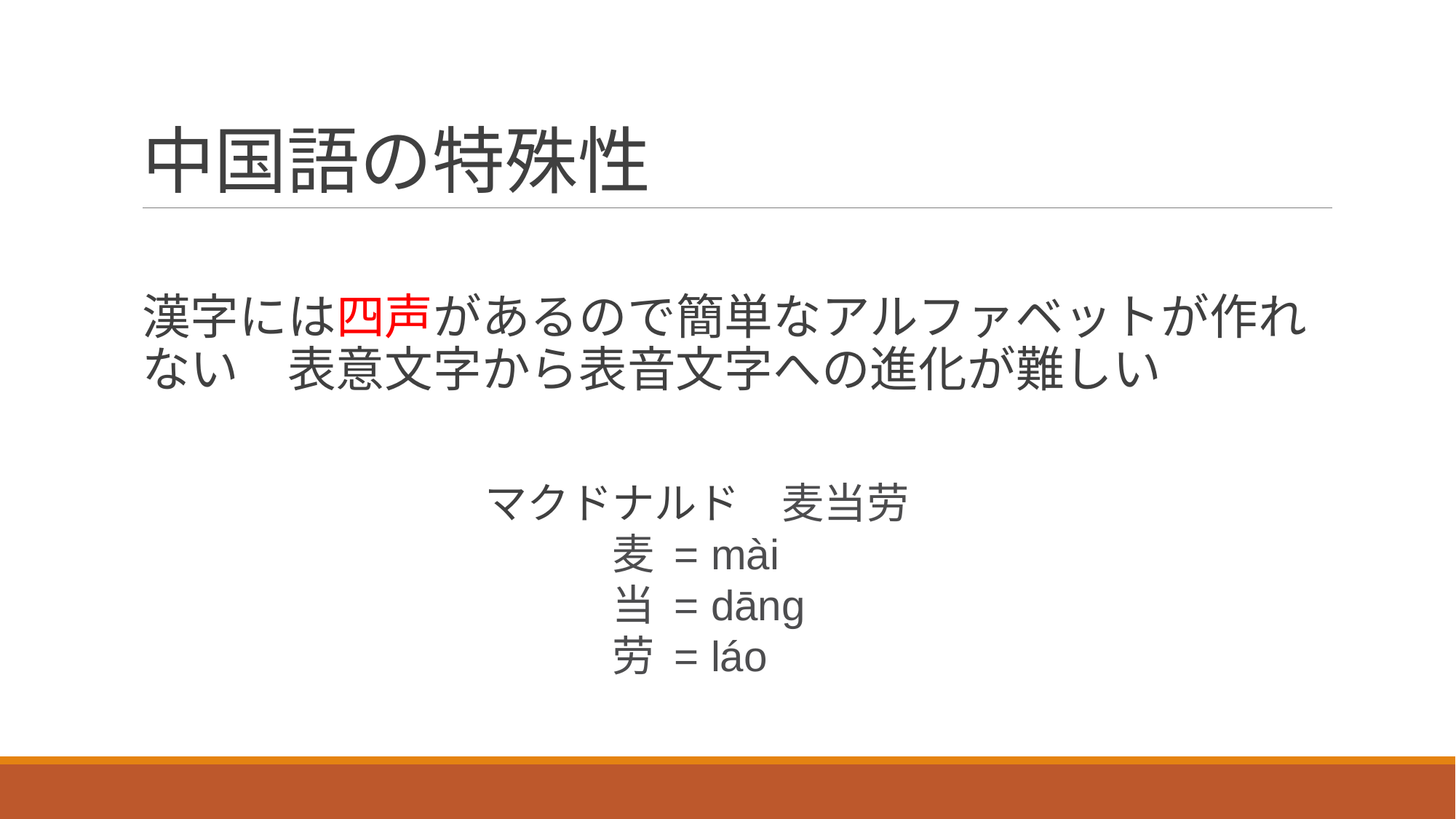

# 中国語の特殊性
漢字には四声があるので簡単なアルファベットが作れない　表意文字から表音文字への進化が難しい
マクドナルド　麦当劳
　　　麦 = mài
　　　当 = dāng
　　　劳 = láo